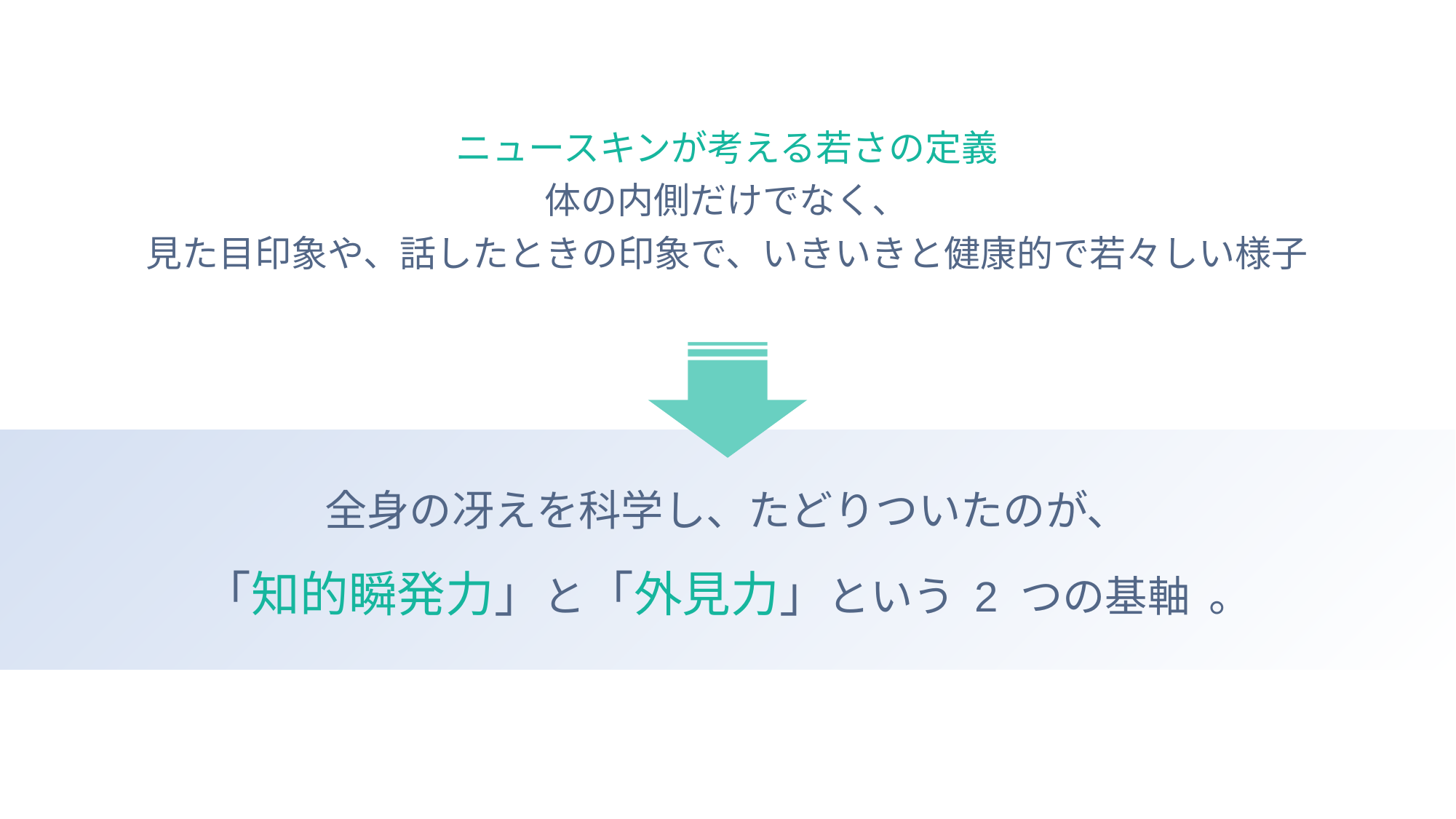

ニュースキンが考える若さの定義
体の内側だけでなく、
見た目印象や、話したときの印象で、いきいきと健康的で若々しい様子

全身の冴えを科学し、たどりついたのが、
「知的瞬発力」と「外見力」という 2 つの基軸  。